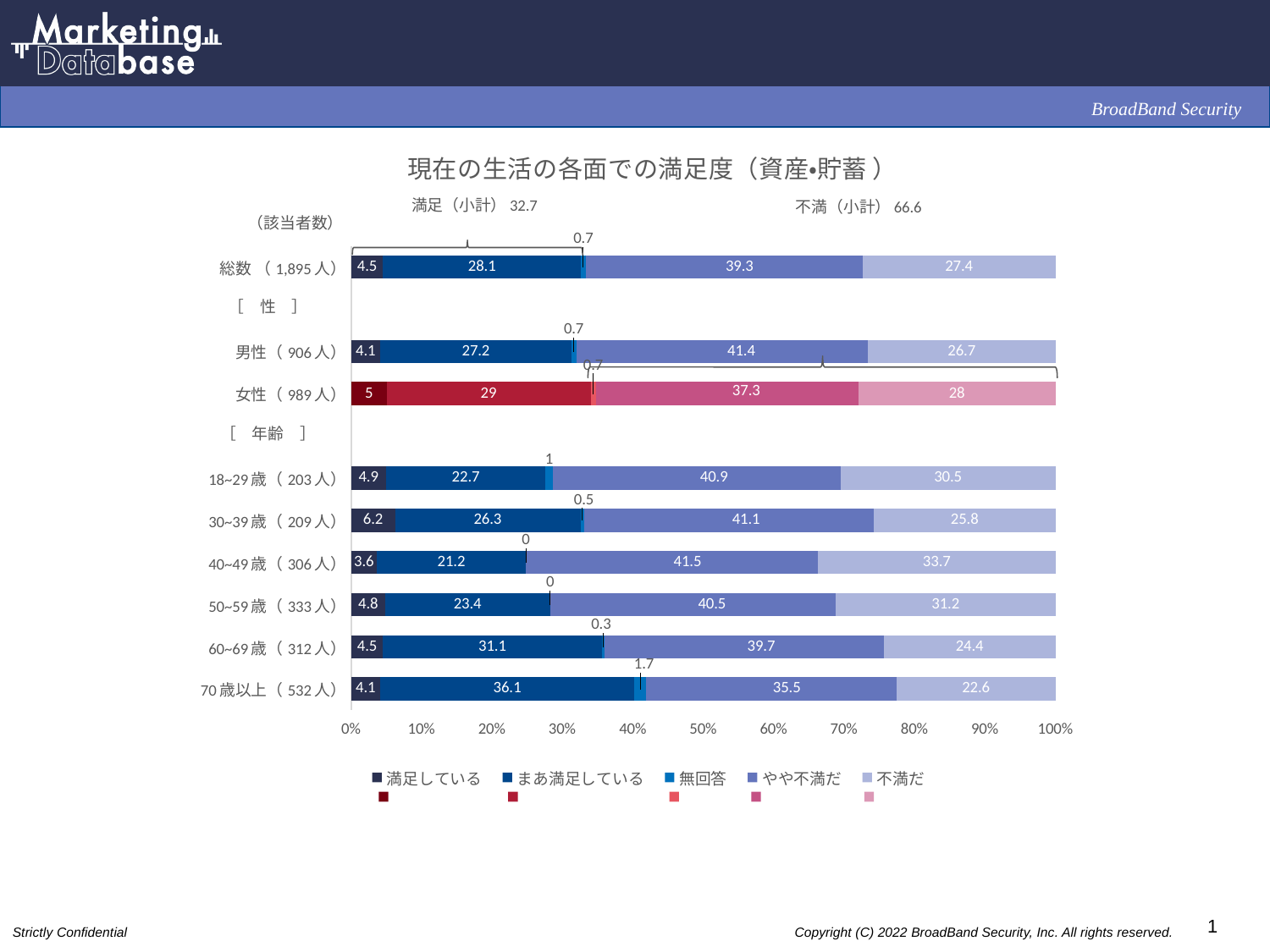

### Chart: 現在の生活の各面での満足度（資産・貯蓄 ）

| Category | 満足している | まあ満足している | 無回答 | やや不満だ | 不満だ |
|---|---|---|---|---|---|
| 総数 （1,895人） | 4.5 | 28.1 | 0.7 | 39.3 | 27.4 |
|  | None | None | None | None | None |
| 男性（906人） | 4.1 | 27.2 | 0.7 | 41.4 | 26.7 |
| 女性（989人） | 5.0 | 29.0 | 0.7 | 37.3 | 28.0 |
|  | None | None | None | None | None |
| 18~29歳（203人） | 4.9 | 22.7 | 1.0 | 40.9 | 30.5 |
| 30~39歳（209人） | 6.2 | 26.3 | 0.5 | 41.1 | 25.8 |
| 40~49歳（306人） | 3.6 | 21.2 | 0.0 | 41.5 | 33.7 |
| 50~59歳（333人） | 4.8 | 23.4 | 0.0 | 40.5 | 31.2 |
| 60~69歳（312人） | 4.5 | 31.1 | 0.3 | 39.7 | 24.4 |
| 70歳以上（532人） | 4.1 | 36.1 | 1.7 | 35.5 | 22.6 |